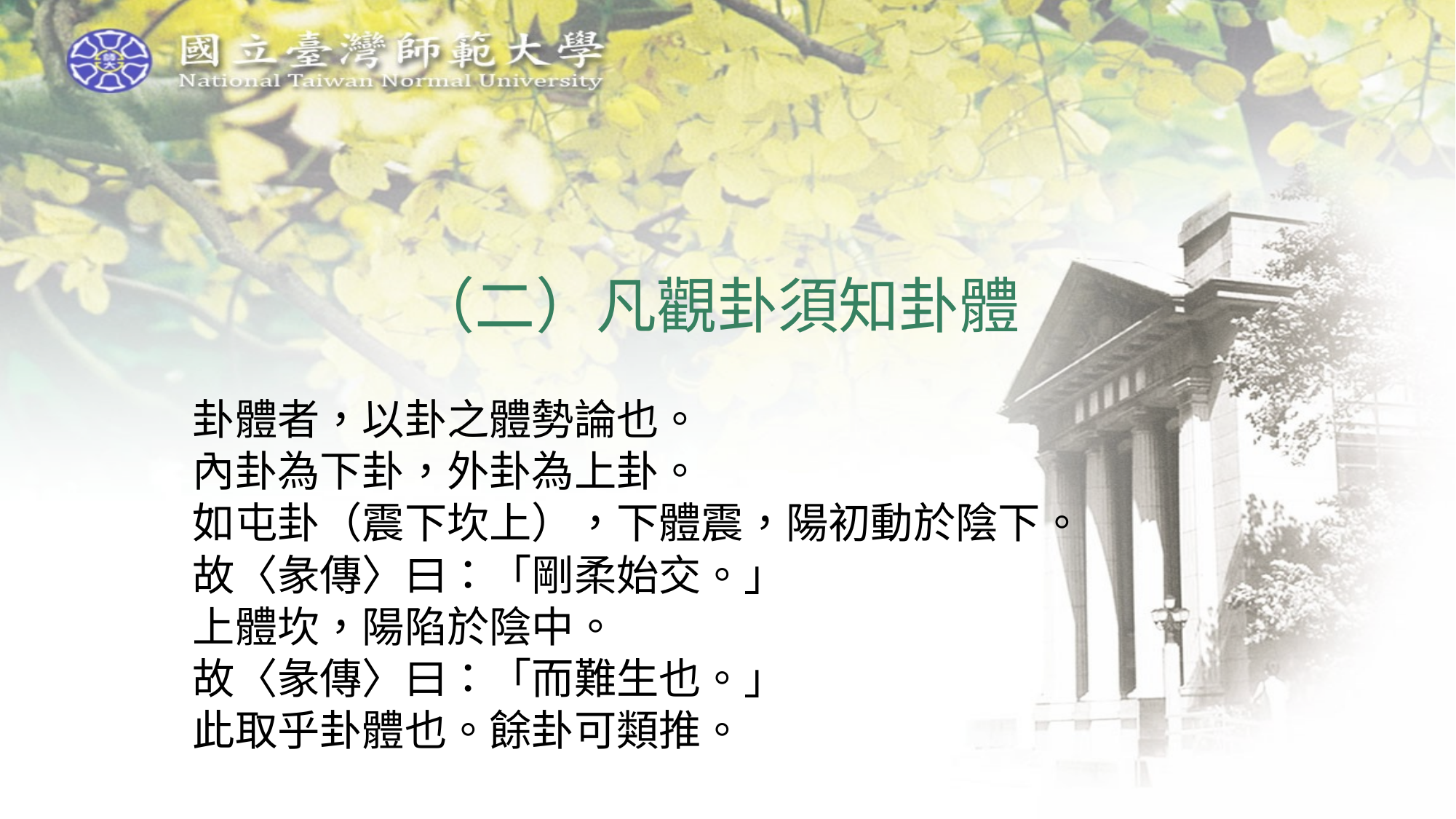

# （二）凡觀卦須知卦體

卦體者，以卦之體勢論也。
內卦為下卦，外卦為上卦。
如屯卦（震下坎上），下體震，陽初動於陰下。
故〈彖傳〉曰：「剛柔始交。」
上體坎，陽陷於陰中。
故〈彖傳〉曰：「而難生也。」
此取乎卦體也。餘卦可類推。